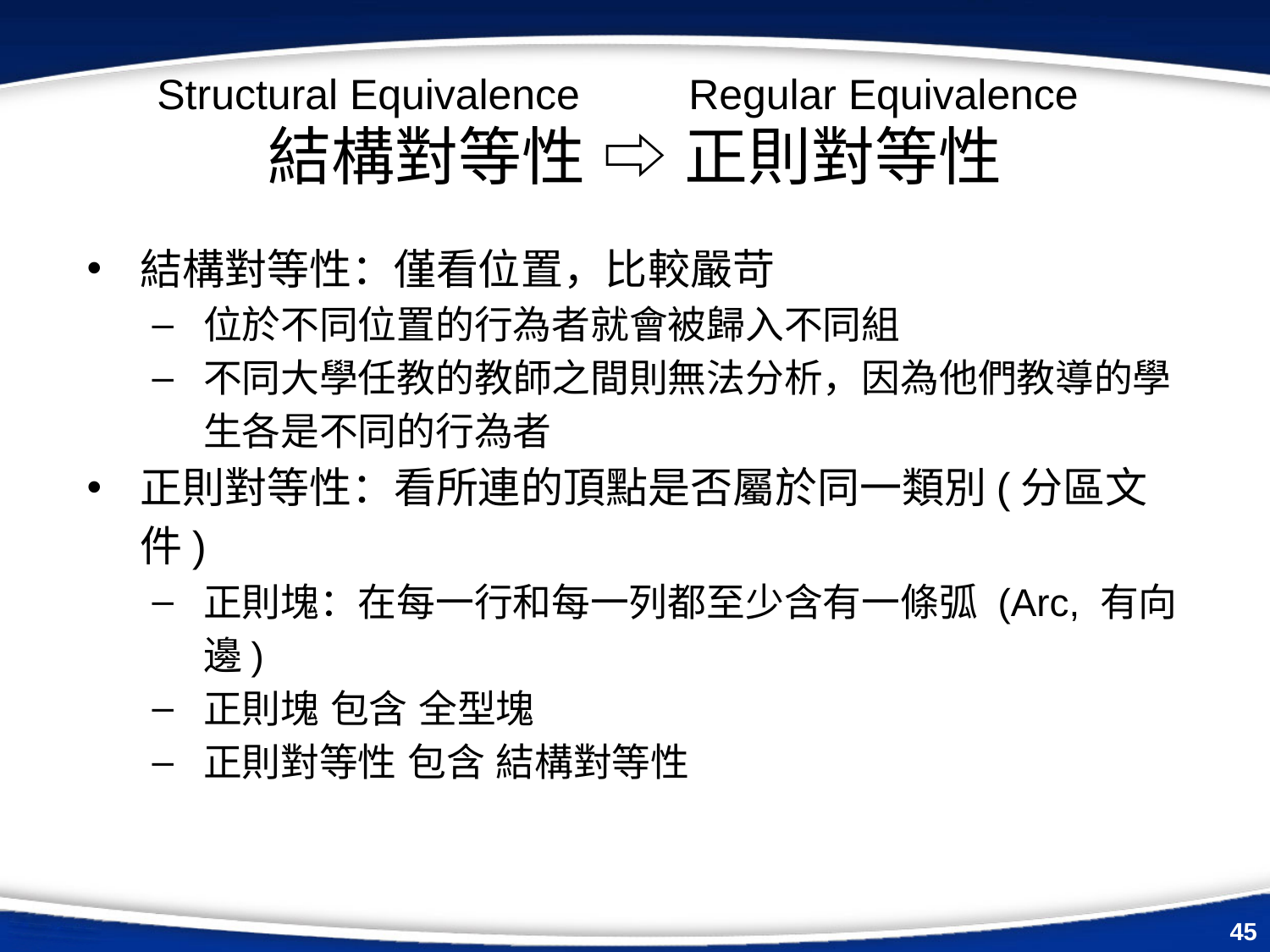

Regular Equivalence
Structural Equivalence
# 結構對等性 ⇨ 正則對等性
結構對等性：僅看位置，比較嚴苛
位於不同位置的行為者就會被歸入不同組
不同大學任教的教師之間則無法分析，因為他們教導的學生各是不同的行為者
正則對等性：看所連的頂點是否屬於同一類別(分區文件)
正則塊：在每一行和每一列都至少含有一條弧 (Arc, 有向邊)
正則塊 包含 全型塊
正則對等性 包含 結構對等性
45